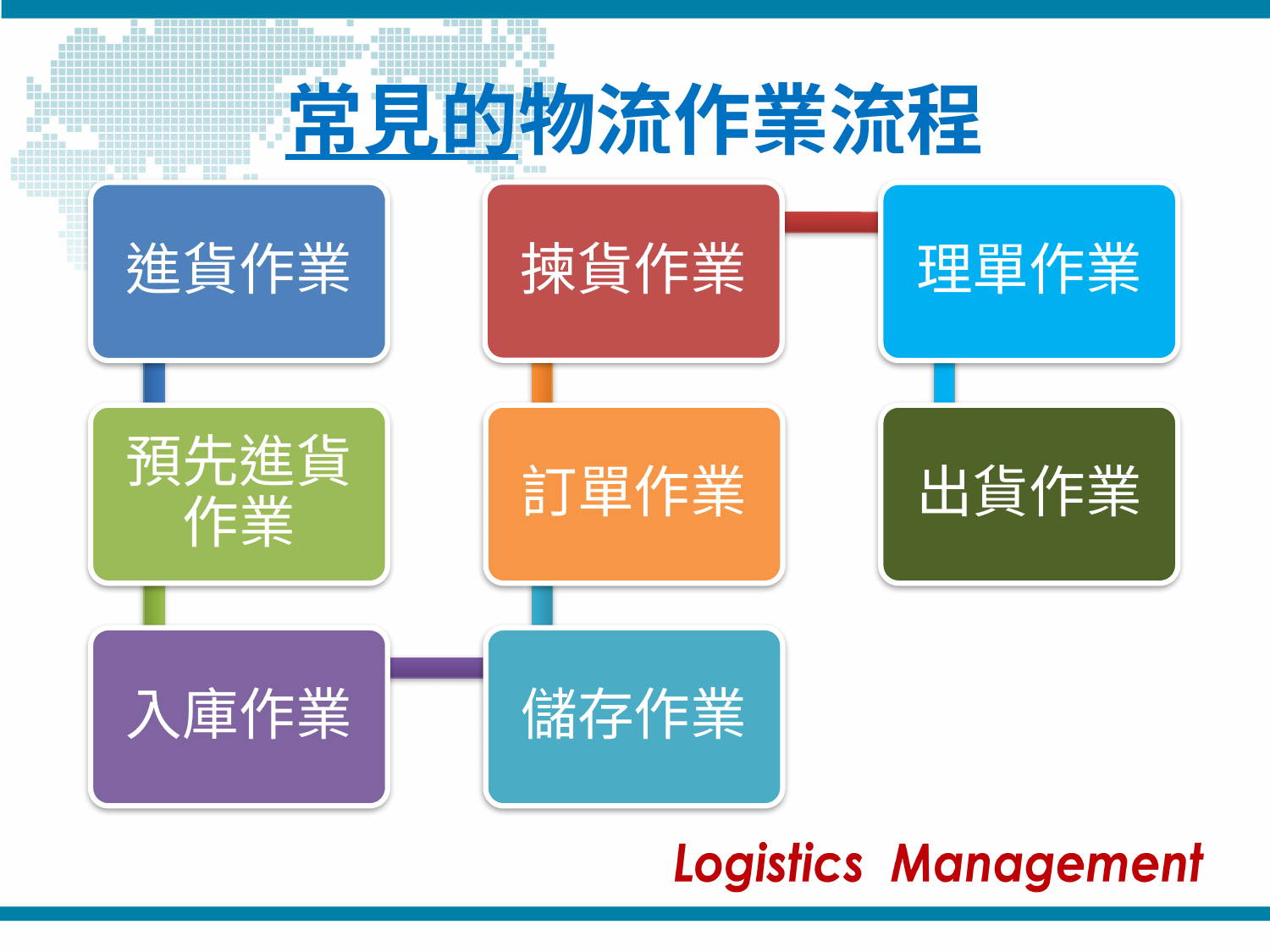

# 常見的物流作業流程
揀貨作業
進貨作業
理單作業

預先進貨作業
訂單作業
出貨作業

入庫作業
儲存作業